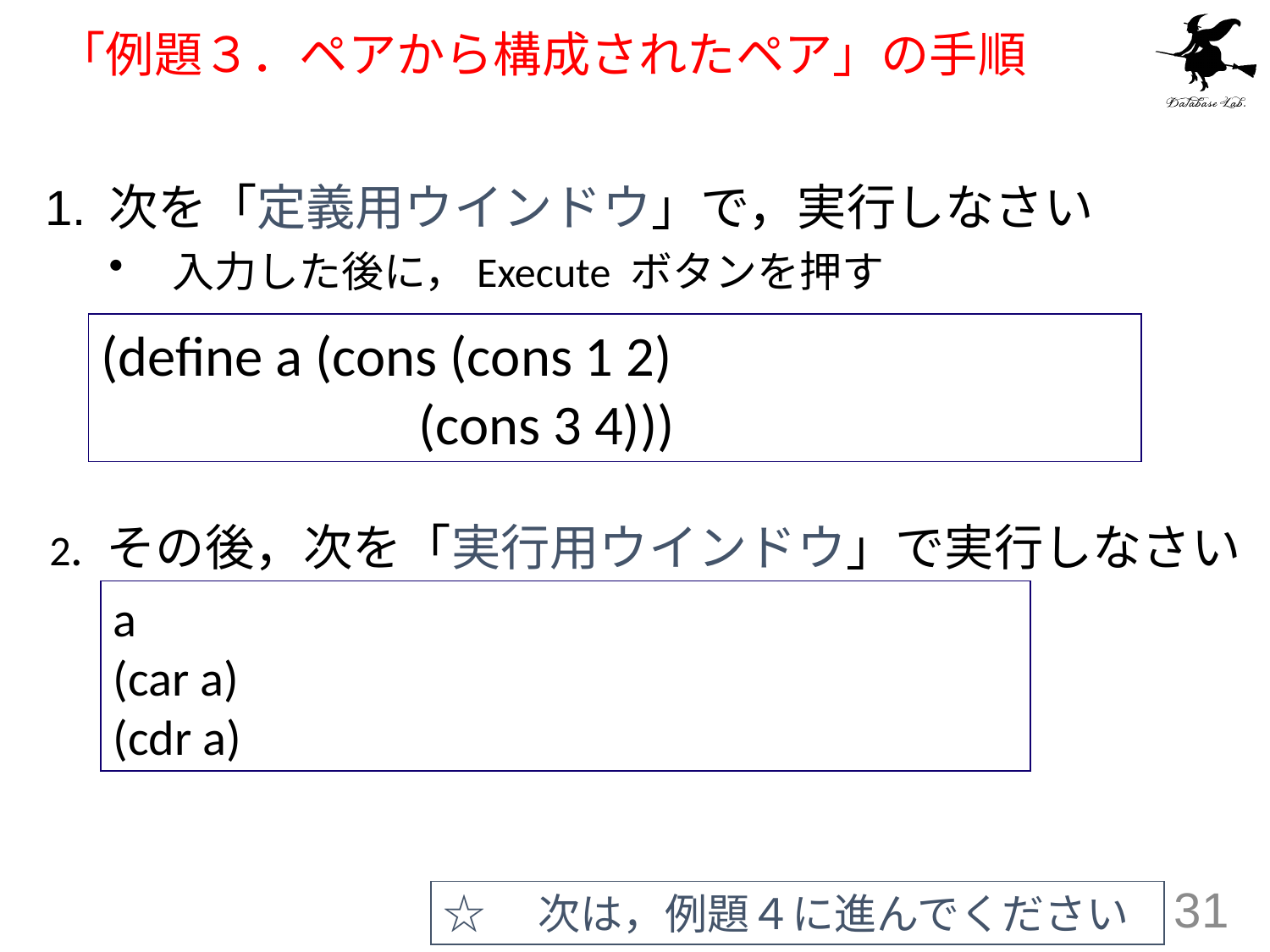

# 「例題３．ペアから構成されたペア」の手順
次を「定義用ウインドウ」で，実行しなさい
入力した後に，Execute ボタンを押す
(define a (cons (cons 1 2)
                         (cons 3 4)))
2. その後，次を「実行用ウインドウ」で実行しなさい
a
(car a)
(cdr a)
☆　次は，例題４に進んでください
31